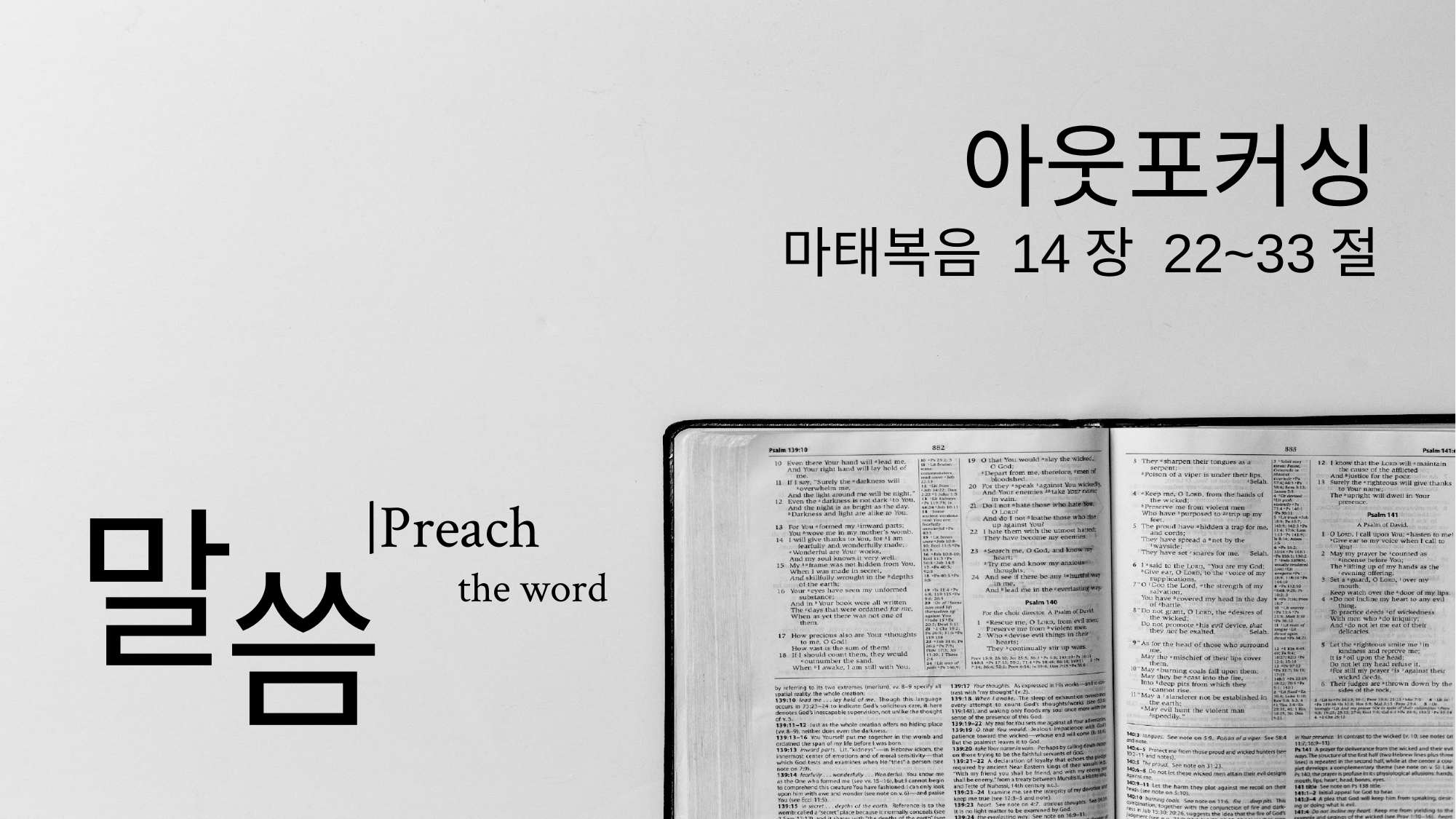

아웃포커싱
마태복음 14장 22~33절
|Preach
 the word
# 말
씀